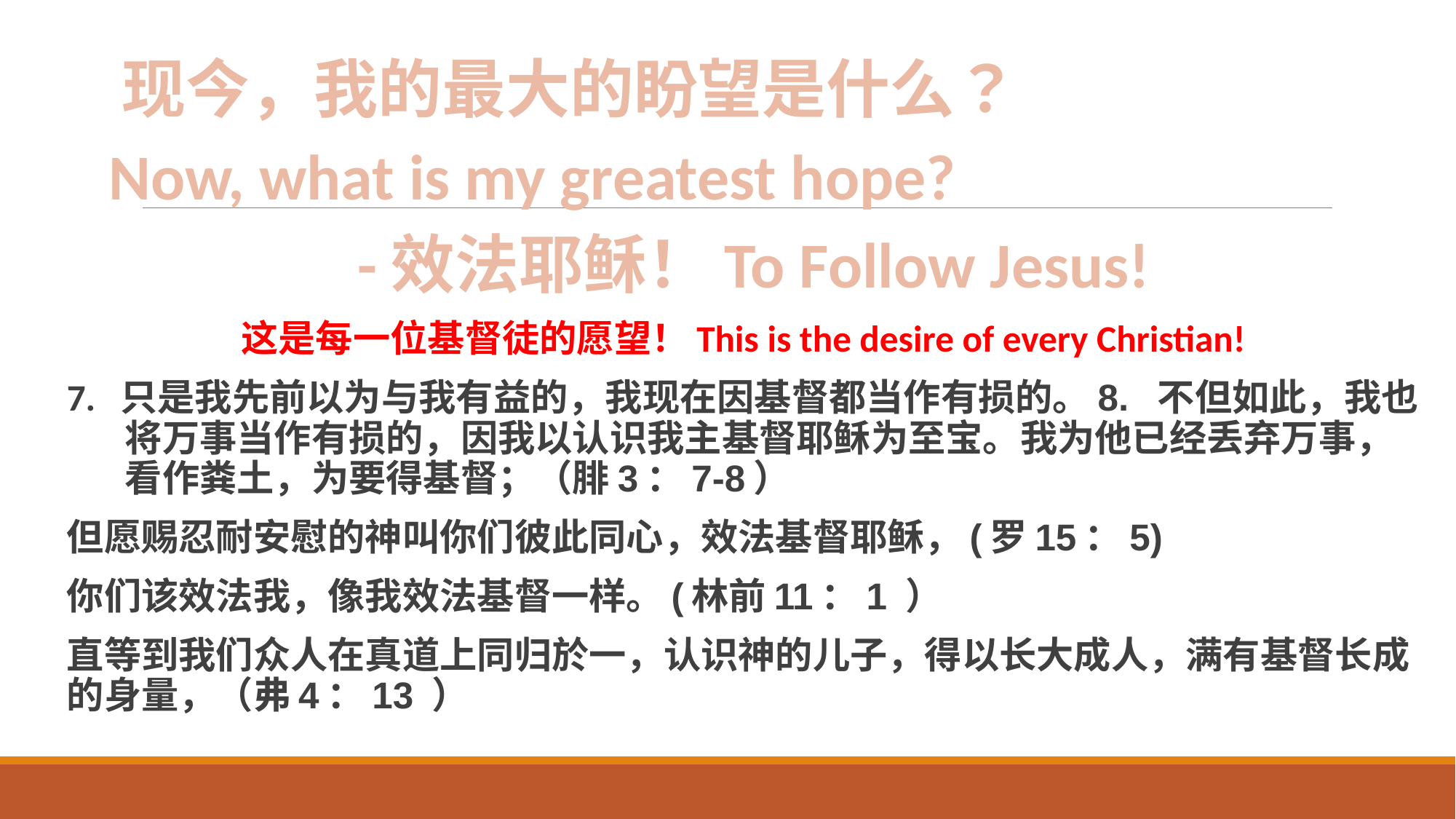

现今，我的最大的盼望是什么？
  Now, what is my greatest hope?
-效法耶稣！To Follow Jesus!
这是每一位基督徒的愿望！This is the desire of every Christian!
7.  只是我先前以为与我有益的，我现在因基督都当作有损的。8.  不但如此，我也将万事当作有损的，因我以认识我主基督耶稣为至宝。我为他已经丢弃万事，看作粪土，为要得基督；（腓3：7-8）
但愿赐忍耐安慰的神叫你们彼此同心，效法基督耶稣，(罗15：5)
你们该效法我，像我效法基督一样。(林前11：1 ）
直等到我们众人在真道上同归於一，认识神的儿子，得以长大成人，满有基督长成的身量，（弗4：13 ）